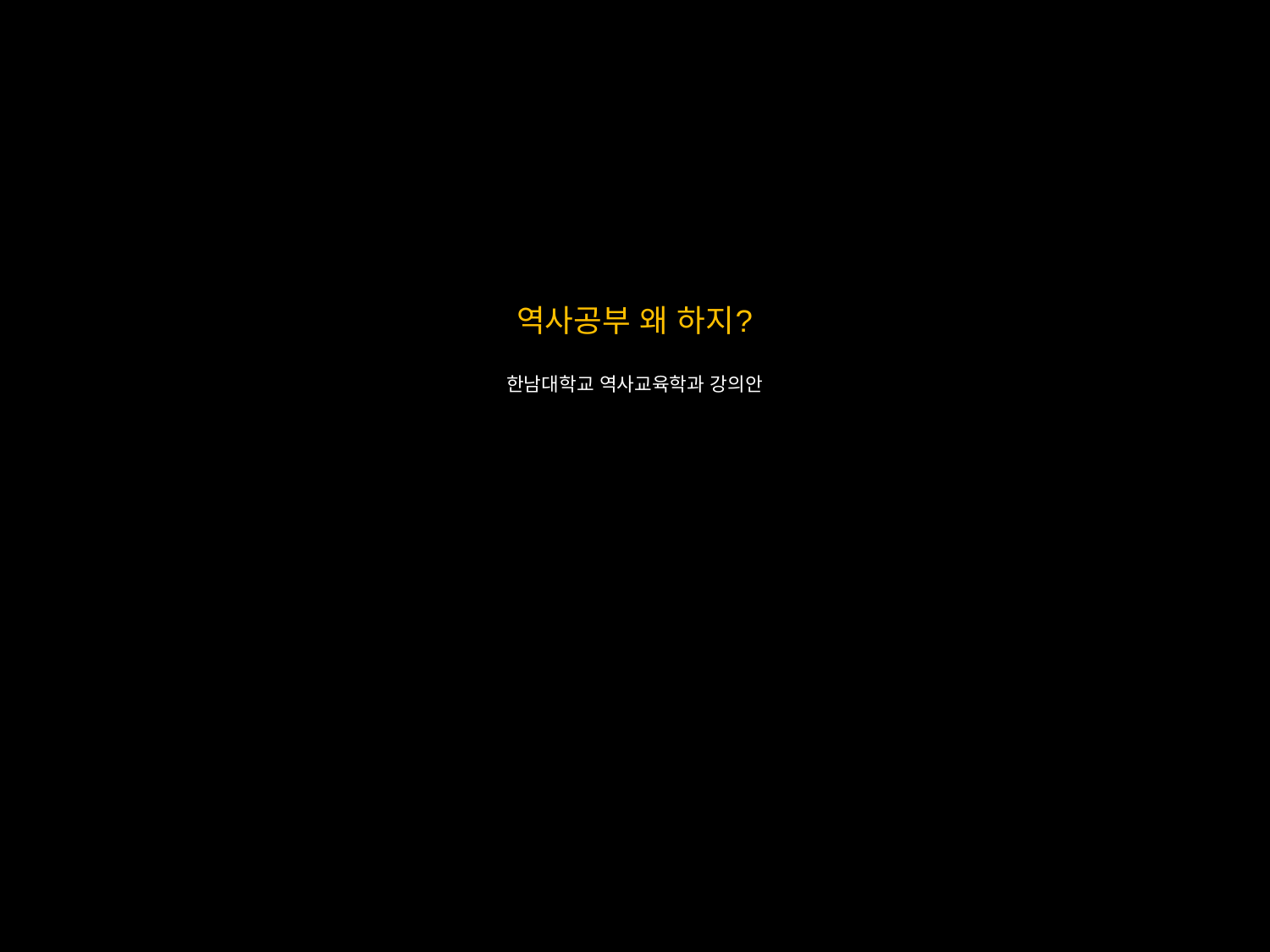

# 역사공부 왜 하지? 한남대학교 역사교육학과 강의안